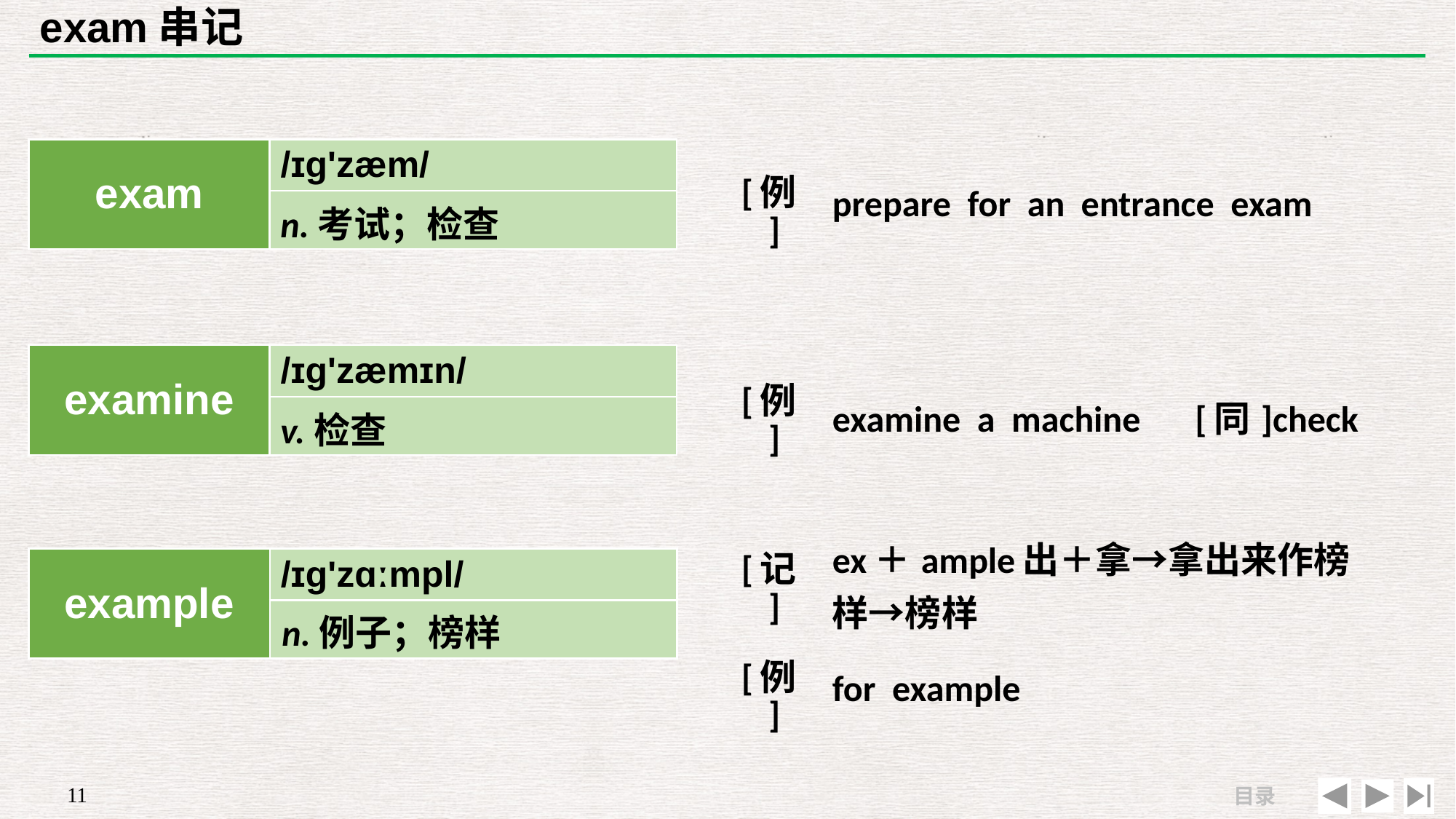

# exam串记

|  |  |
| --- | --- |
| [例] | prepare for an entrance exam |
| exam | /ɪɡ'zæm/ |
| --- | --- |
|  |  |
n.考试；检查
|  |  |
| --- | --- |
| [例] | examine a machine　[同]check |
| examine | /ɪɡ'zæmɪn/ |
| --- | --- |
|  |  |
v.检查
| [记] | ex＋ample出＋拿→拿出来作榜样→榜样 |
| --- | --- |
| [例] | for example |
| example | /ɪɡ'zɑːmpl/ |
| --- | --- |
|  |  |
n.例子；榜样